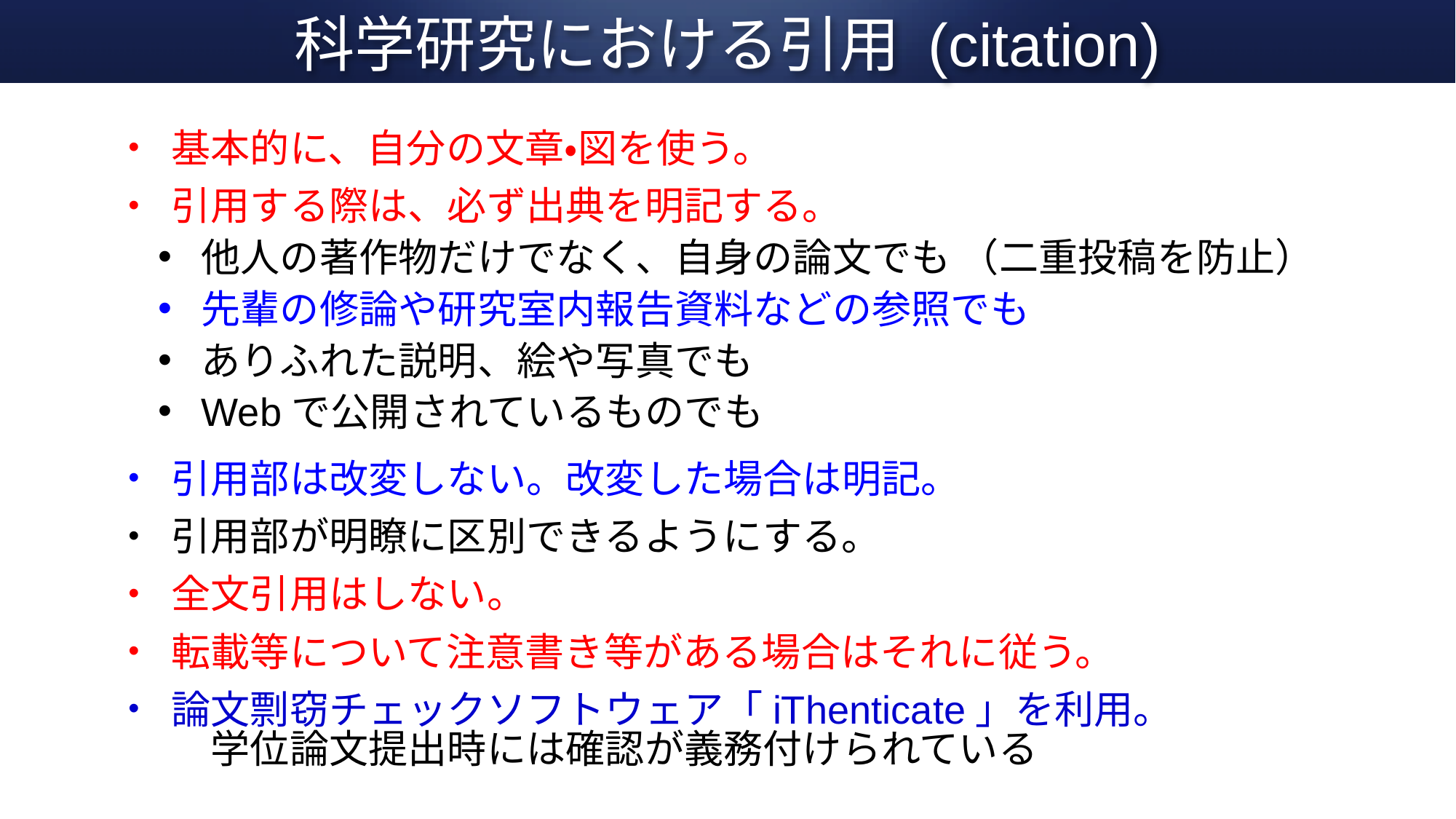

# 科学研究における引用 (citation)
基本的に、自分の文章・図を使う。
引用する際は、必ず出典を明記する。
他人の著作物だけでなく、自身の論文でも （二重投稿を防止）
先輩の修論や研究室内報告資料などの参照でも
ありふれた説明、絵や写真でも
Webで公開されているものでも
引用部は改変しない。改変した場合は明記。
引用部が明瞭に区別できるようにする。
全文引用はしない。
転載等について注意書き等がある場合はそれに従う。
論文剽窃チェックソフトウェア「iThenticate」を利用。
　学位論文提出時には確認が義務付けられている